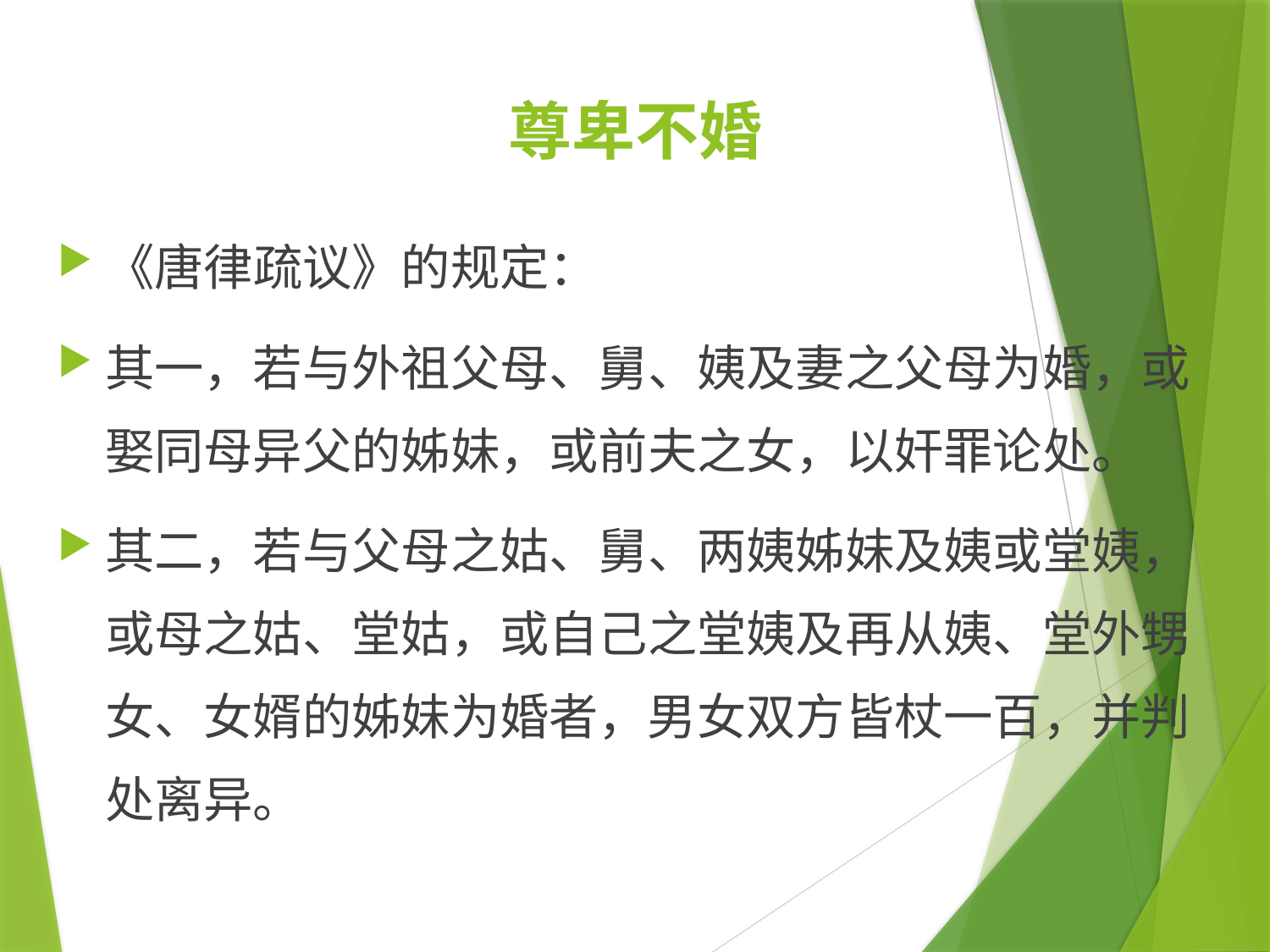

# 尊卑不婚
《唐律疏议》的规定：
其一，若与外祖父母、舅、姨及妻之父母为婚，或娶同母异父的姊妹，或前夫之女，以奸罪论处。
其二，若与父母之姑、舅、两姨姊妹及姨或堂姨，或母之姑、堂姑，或自己之堂姨及再从姨、堂外甥女、女婿的姊妹为婚者，男女双方皆杖一百，并判处离异。